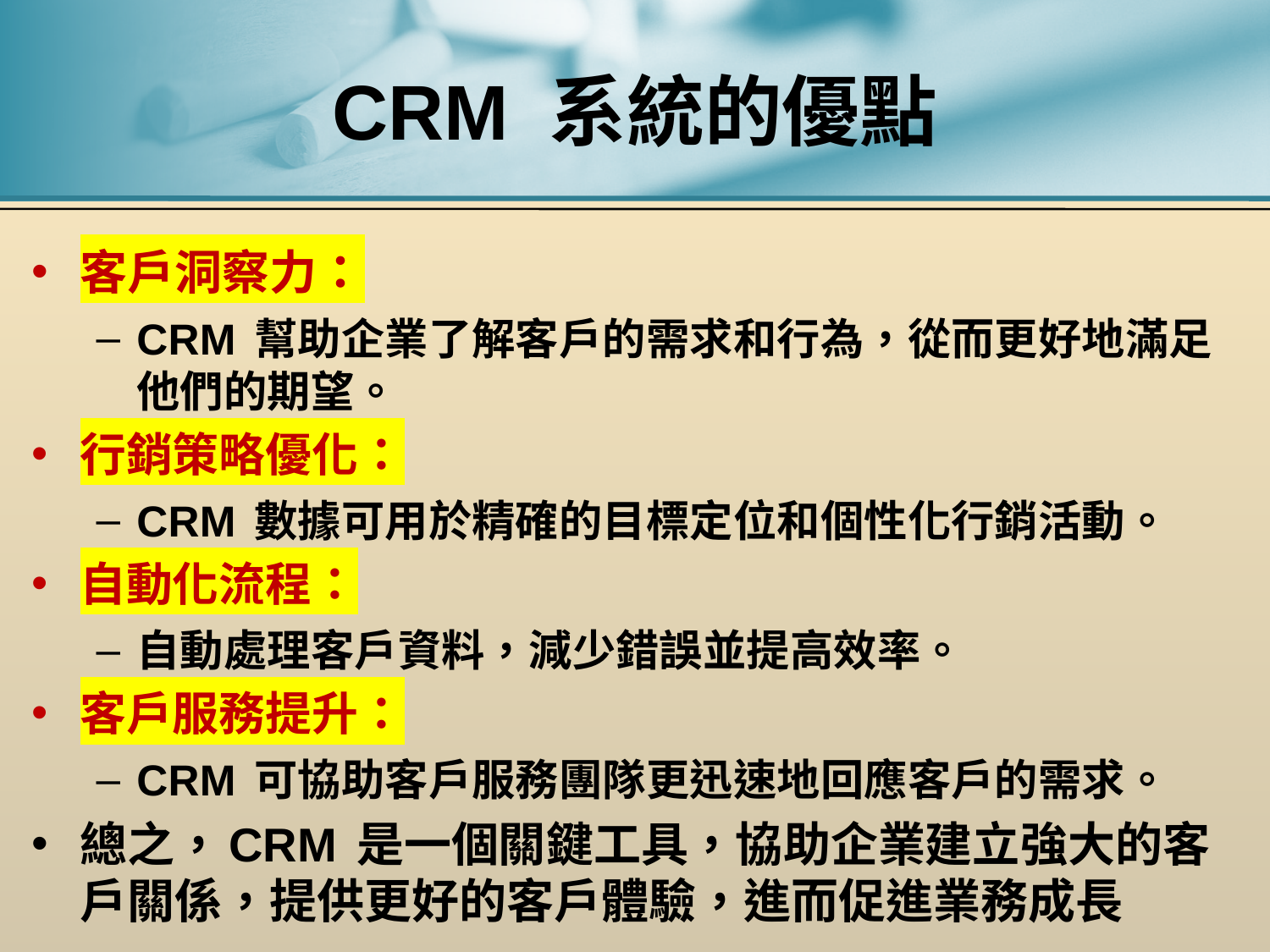

# CRM 系統的優點
客戶洞察力：
CRM 幫助企業了解客戶的需求和行為，從而更好地滿足他們的期望。
行銷策略優化：
CRM 數據可用於精確的目標定位和個性化行銷活動。
自動化流程：
自動處理客戶資料，減少錯誤並提高效率。
客戶服務提升：
CRM 可協助客戶服務團隊更迅速地回應客戶的需求。
總之，CRM 是一個關鍵工具，協助企業建立強大的客戶關係，提供更好的客戶體驗，進而促進業務成長